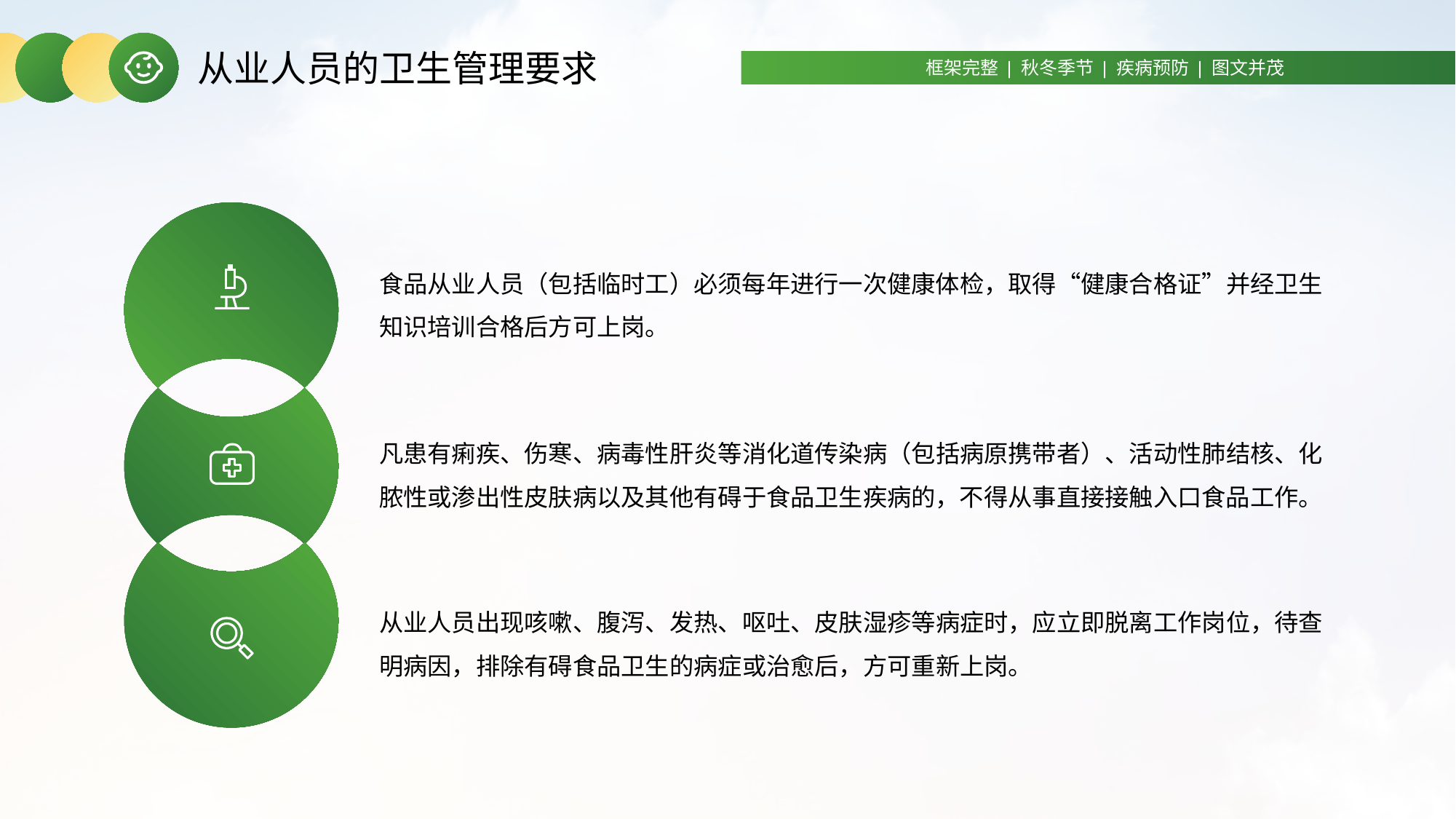

从业人员的卫生管理要求
框架完整 | 秋冬季节 | 疾病预防 | 图文并茂

食品从业人员（包括临时工）必须每年进行一次健康体检，取得“健康合格证”并经卫生知识培训合格后方可上岗。
凡患有痢疾、伤寒、病毒性肝炎等消化道传染病（包括病原携带者）、活动性肺结核、化脓性或渗出性皮肤病以及其他有碍于食品卫生疾病的，不得从事直接接触入口食品工作。
从业人员出现咳嗽、腹泻、发热、呕吐、皮肤湿疹等病症时，应立即脱离工作岗位，待查明病因，排除有碍食品卫生的病症或治愈后，方可重新上岗。